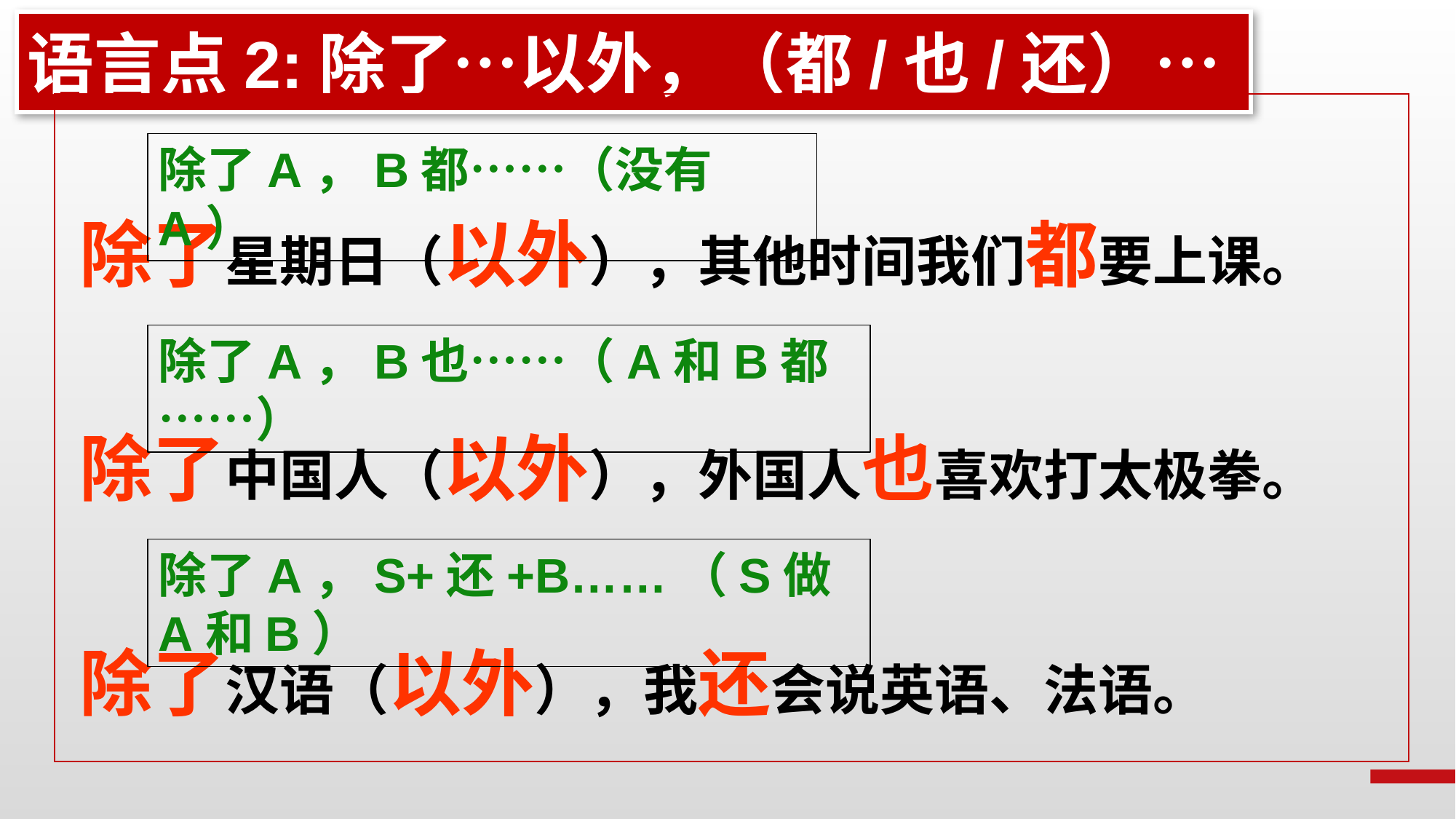

语言点2:除了…以外，（都/也/还）…

除了A，B都……（没有A）
除了星期日（以外），其他时间我们都要上课。
除了A，B也……（A和B都……）
除了中国人（以外），外国人也喜欢打太极拳。
除了A，S+还+B……（S做A和B）
除了汉语（以外），我还会说英语、法语。